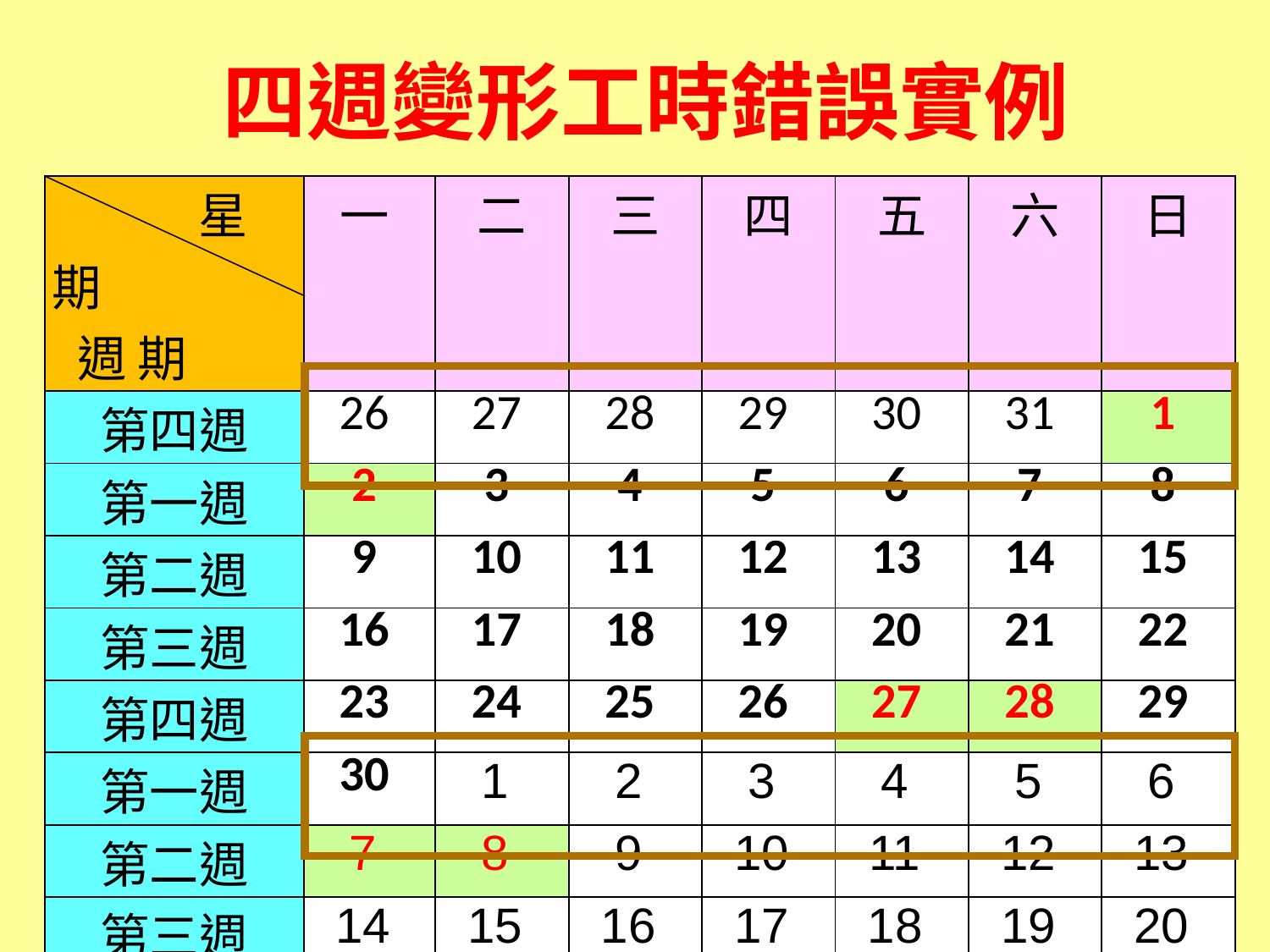

四週變形工時錯誤實例
| 星 期 週 期 | 一 | 二 | 三 | 四 | 五 | 六 | 日 |
| --- | --- | --- | --- | --- | --- | --- | --- |
| 第四週 | 26 | 27 | 28 | 29 | 30 | 31 | 1 |
| 第一週 | 2 | 3 | 4 | 5 | 6 | 7 | 8 |
| 第二週 | 9 | 10 | 11 | 12 | 13 | 14 | 15 |
| 第三週 | 16 | 17 | 18 | 19 | 20 | 21 | 22 |
| 第四週 | 23 | 24 | 25 | 26 | 27 | 28 | 29 |
| 第一週 | 30 | 1 | 2 | 3 | 4 | 5 | 6 |
| 第二週 | 7 | 8 | 9 | 10 | 11 | 12 | 13 |
| 第三週 | 14 | 15 | 16 | 17 | 18 | 19 | 20 |
| 第四週 | 21 | 22 | 23 | 24 | 25 | 26 | 27 |
| 第一週 | 28 | 29 | 30 | 1 | 2 | 3 | 4 |